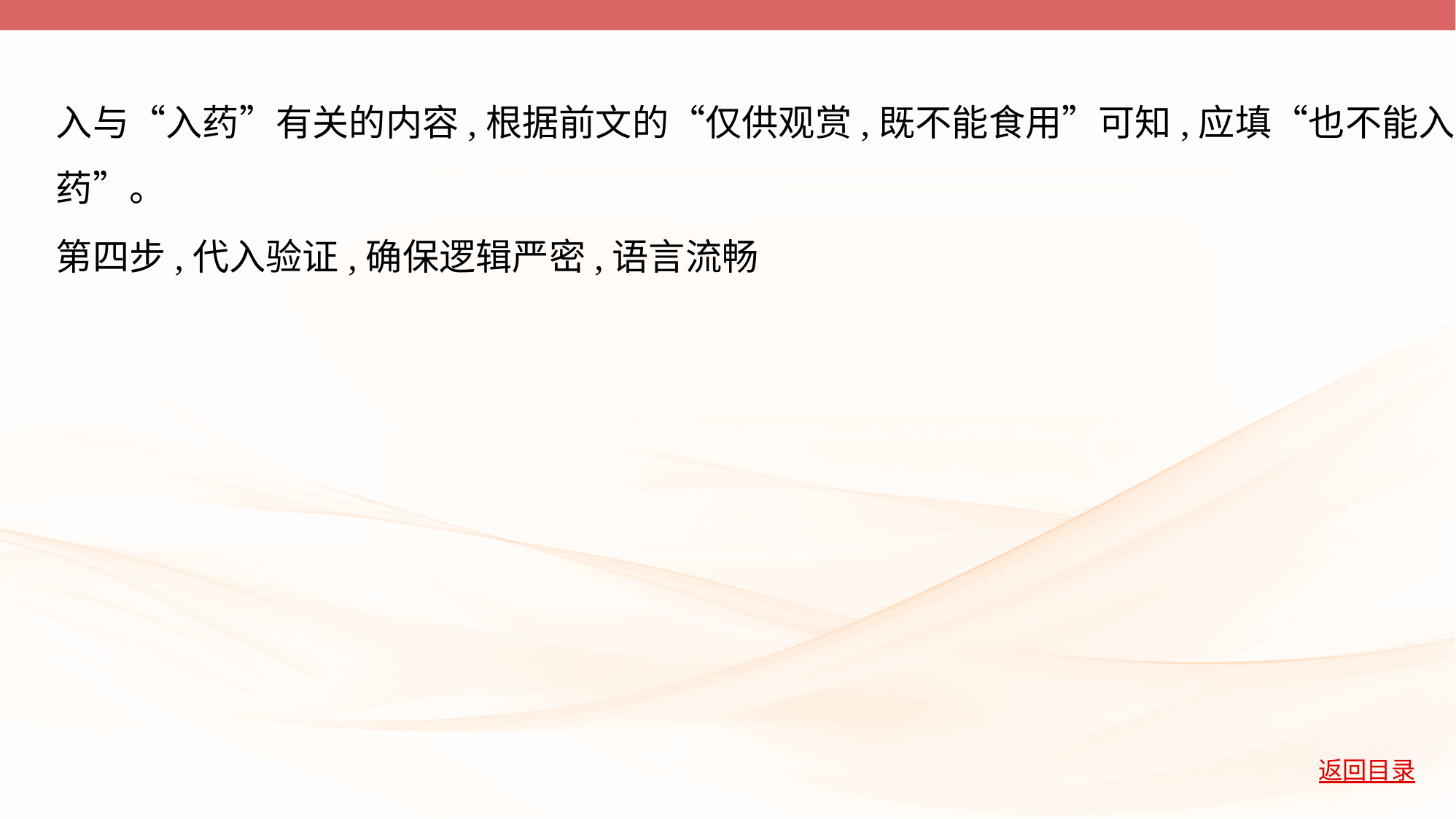

入与“入药”有关的内容,根据前文的“仅供观赏,既不能食用”可知,应填“也不能入
药”。
第四步,代入验证,确保逻辑严密,语言流畅